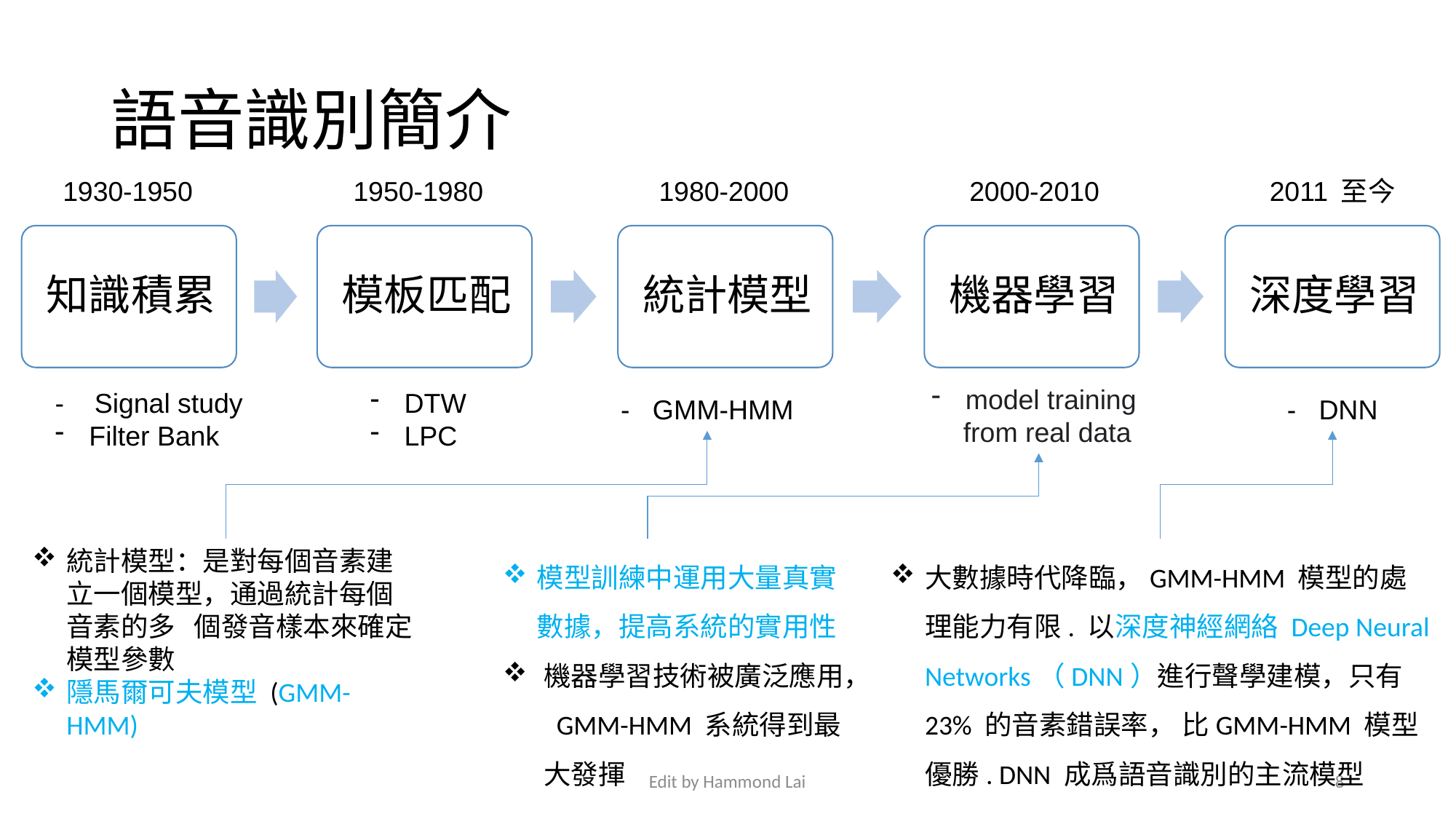

# 語音識別簡介
知識積累

模板匹配

統計模型

機器學習

深度學習
1930-1950
1950-1980
1980-2000
2000-2010
2011 至今
model training
from real data
-    Signal study
Filter Bank

DTW
LPC
-   GMM-HMM
-   DNN
統計模型：是對每個音素建立一個模型，通過統計每個音素的多   個發音樣本來確定模型參數
隱馬爾可夫模型 (GMM-HMM)

模型訓練中運用大量真實數據，提高系統的實用性
機器學習技術被廣泛應用， GMM-HMM 系統得到最大發揮
大數據時代降臨，GMM-HMM 模型的處理能力有限. 以深度神經網絡 Deep Neural Networks（DNN）進行聲學建模，只有23% 的音素錯誤率， 比GMM-HMM 模型優勝. DNN 成爲語音識別的主流模型
Edit by Hammond Lai
8